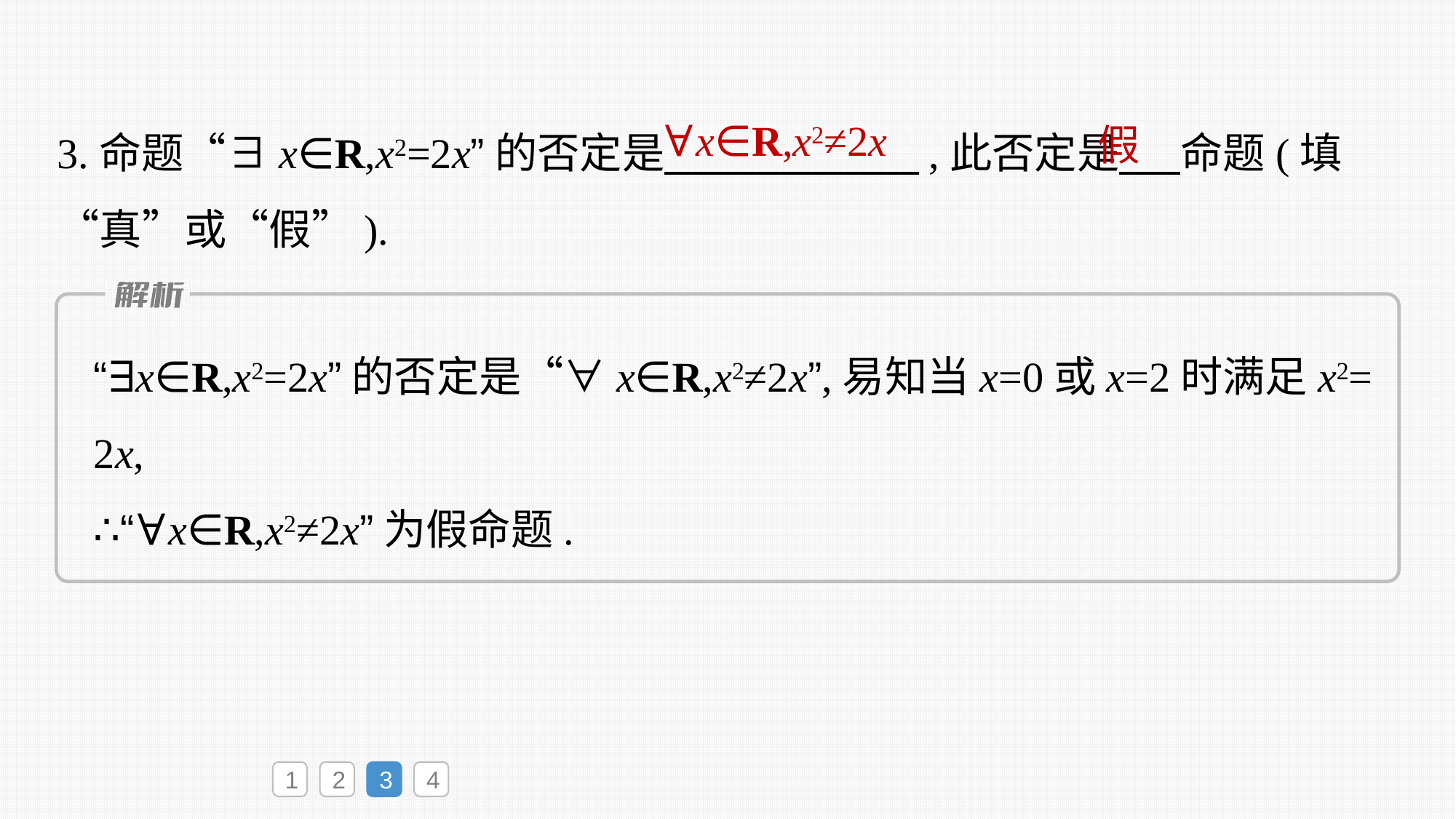

3.命题“∃x∈R,x2=2x”的否定是　　　　　　,此否定是　  命题(填“真”或“假”).
∀x∈R,x2≠2x
假

“∃x∈R,x2=2x”的否定是“∀x∈R,x2≠2x”,易知当x=0或x=2时满足x2=
2x,
∴“∀x∈R,x2≠2x”为假命题.
1
2
3
4